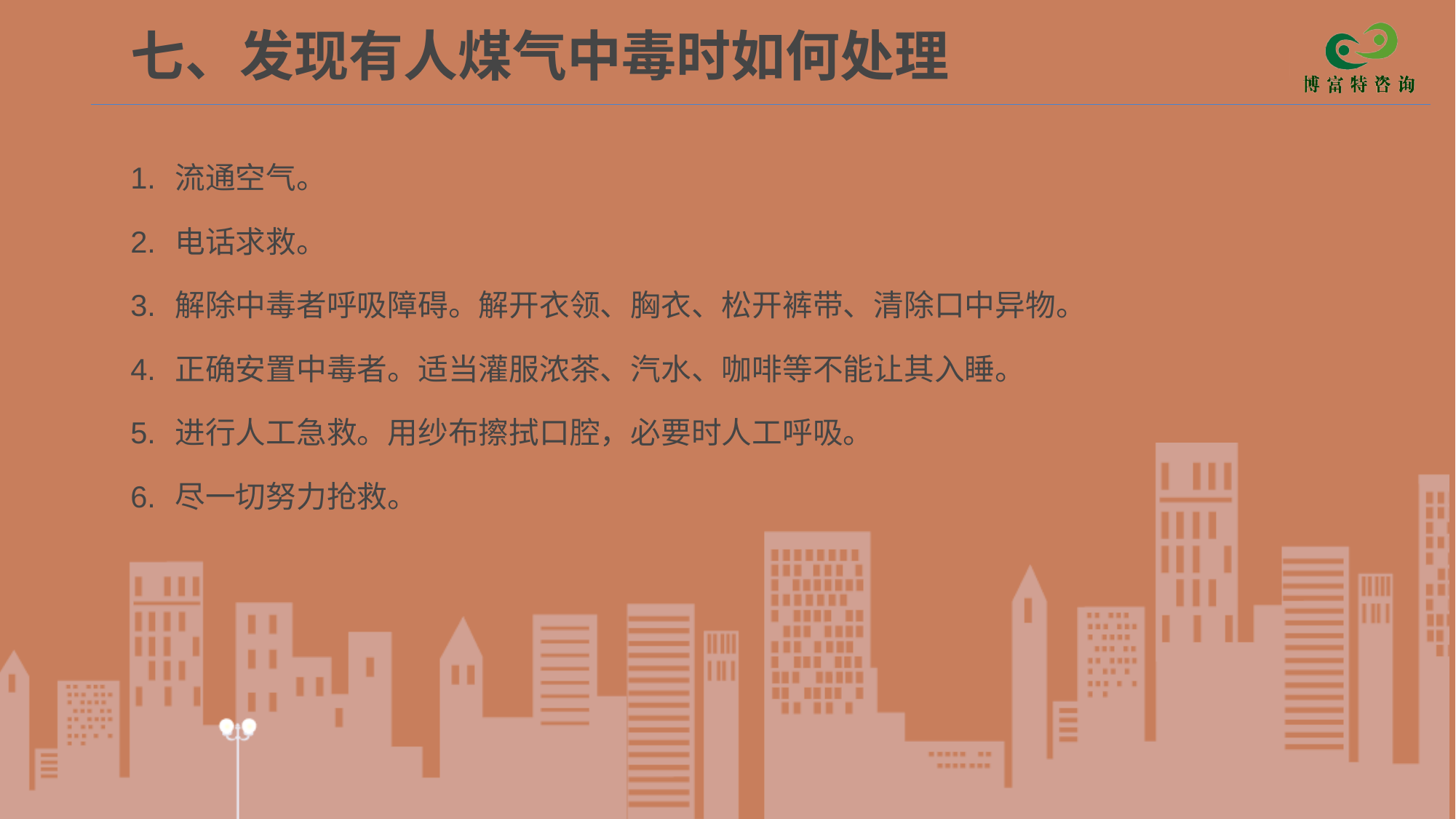

# 七、发现有人煤气中毒时如何处理
 流通空气。
 电话求救。
 解除中毒者呼吸障碍。解开衣领、胸衣、松开裤带、清除口中异物。
 正确安置中毒者。适当灌服浓茶、汽水、咖啡等不能让其入睡。
 进行人工急救。用纱布擦拭口腔，必要时人工呼吸。
 尽一切努力抢救。